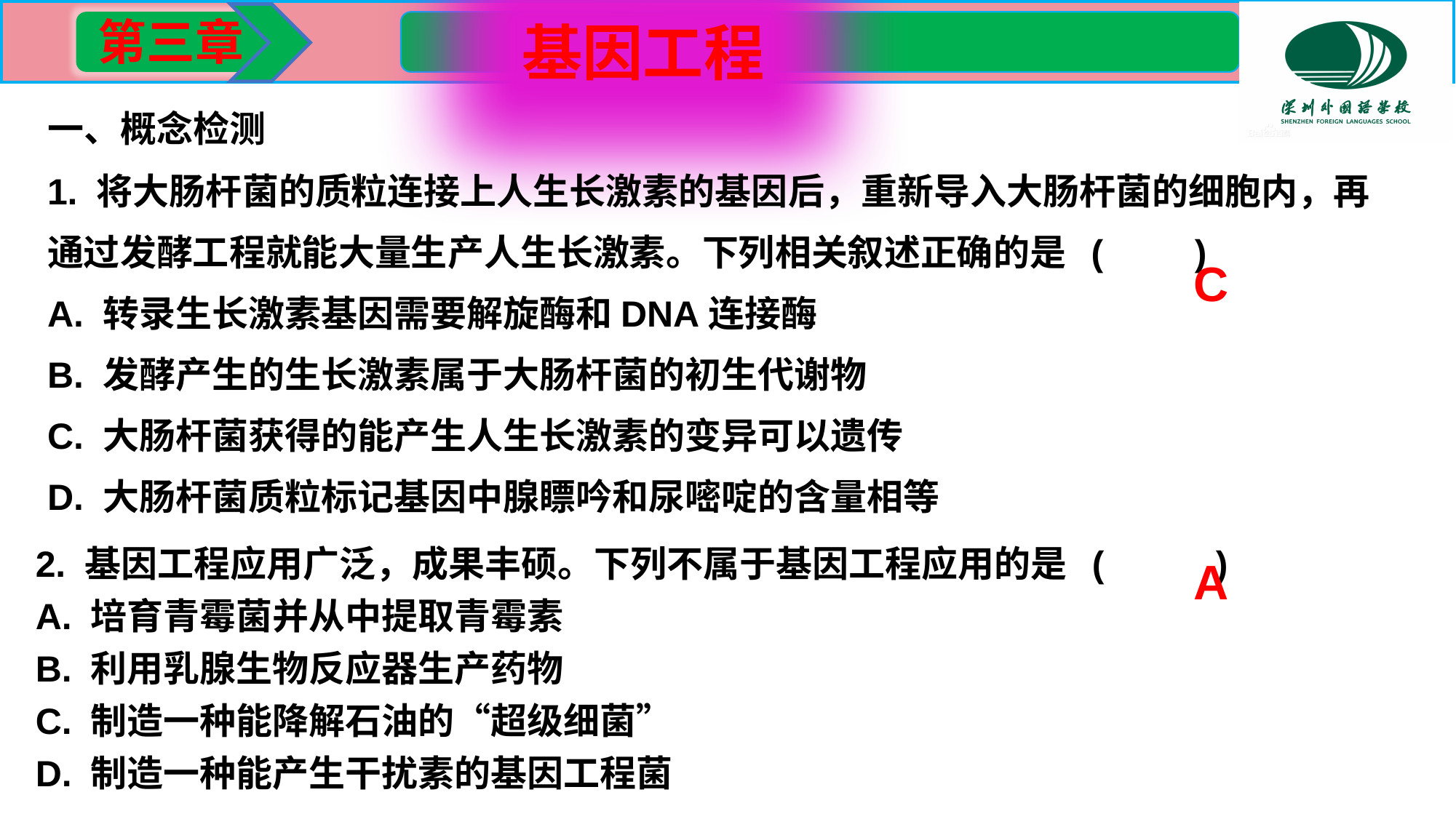

一、概念检测
1. 将大肠杆菌的质粒连接上人生长激素的基因后，重新导入大肠杆菌的细胞内，再通过发酵工程就能大量生产人生长激素。下列相关叙述正确的是  (         )
A. 转录生长激素基因需要解旋酶和DNA连接酶
B. 发酵产生的生长激素属于大肠杆菌的初生代谢物
C. 大肠杆菌获得的能产生人生长激素的变异可以遗传
D. 大肠杆菌质粒标记基因中腺瞟吟和尿嘧啶的含量相等
C
2. 基因工程应用广泛，成果丰硕。下列不属于基因工程应用的是  (           )
A. 培育青霉菌并从中提取青霉素
B. 利用乳腺生物反应器生产药物
C. 制造一种能降解石油的“超级细菌”
D. 制造一种能产生干扰素的基因工程菌
A